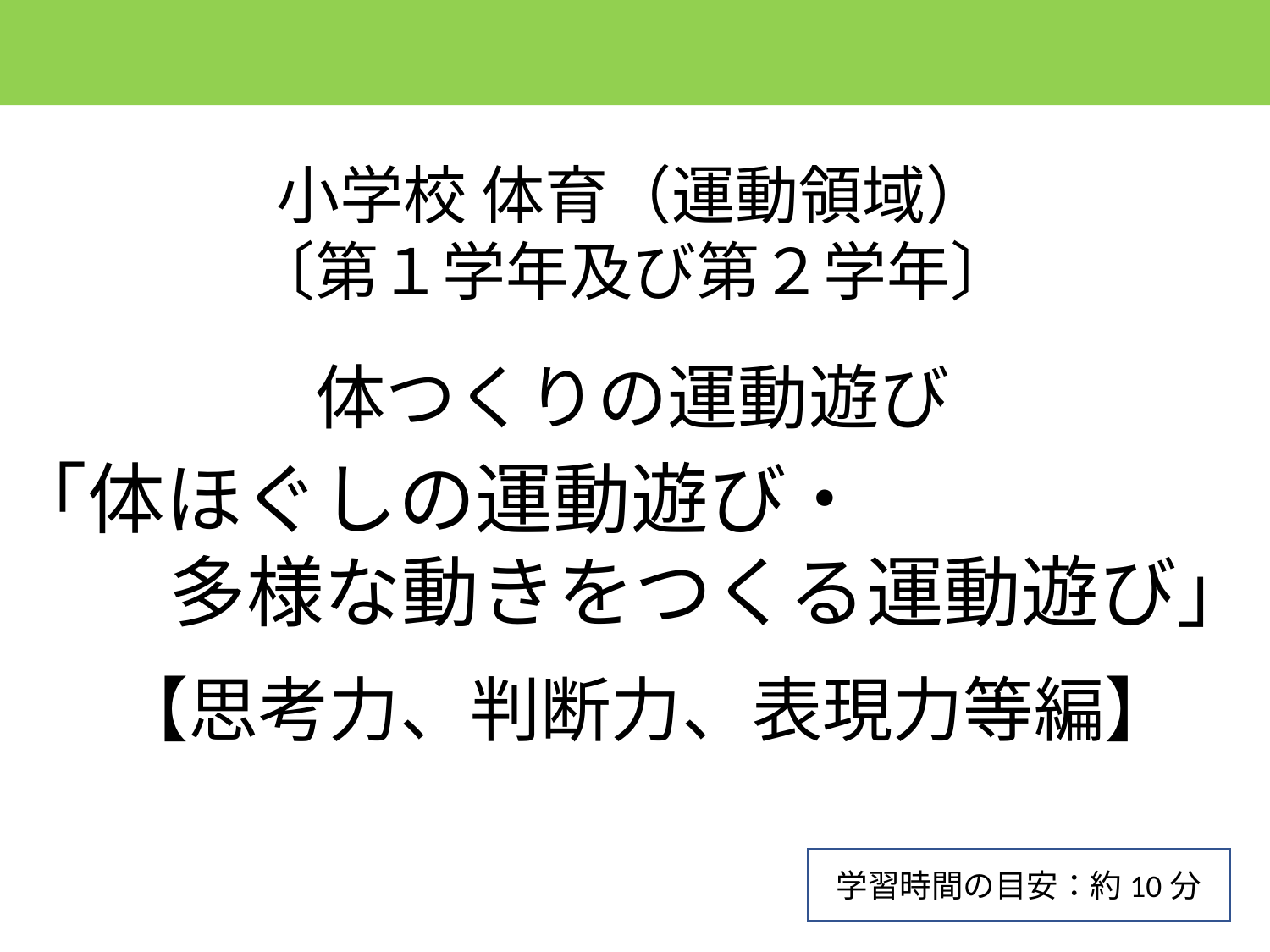

小学校 体育（運動領域）
〔第１学年及び第２学年〕

体つくりの運動遊び

「体ほぐしの運動遊び・
多様な動きをつくる運動遊び」

【思考力、判断力、表現力等編】
学習時間の目安：約10分
1